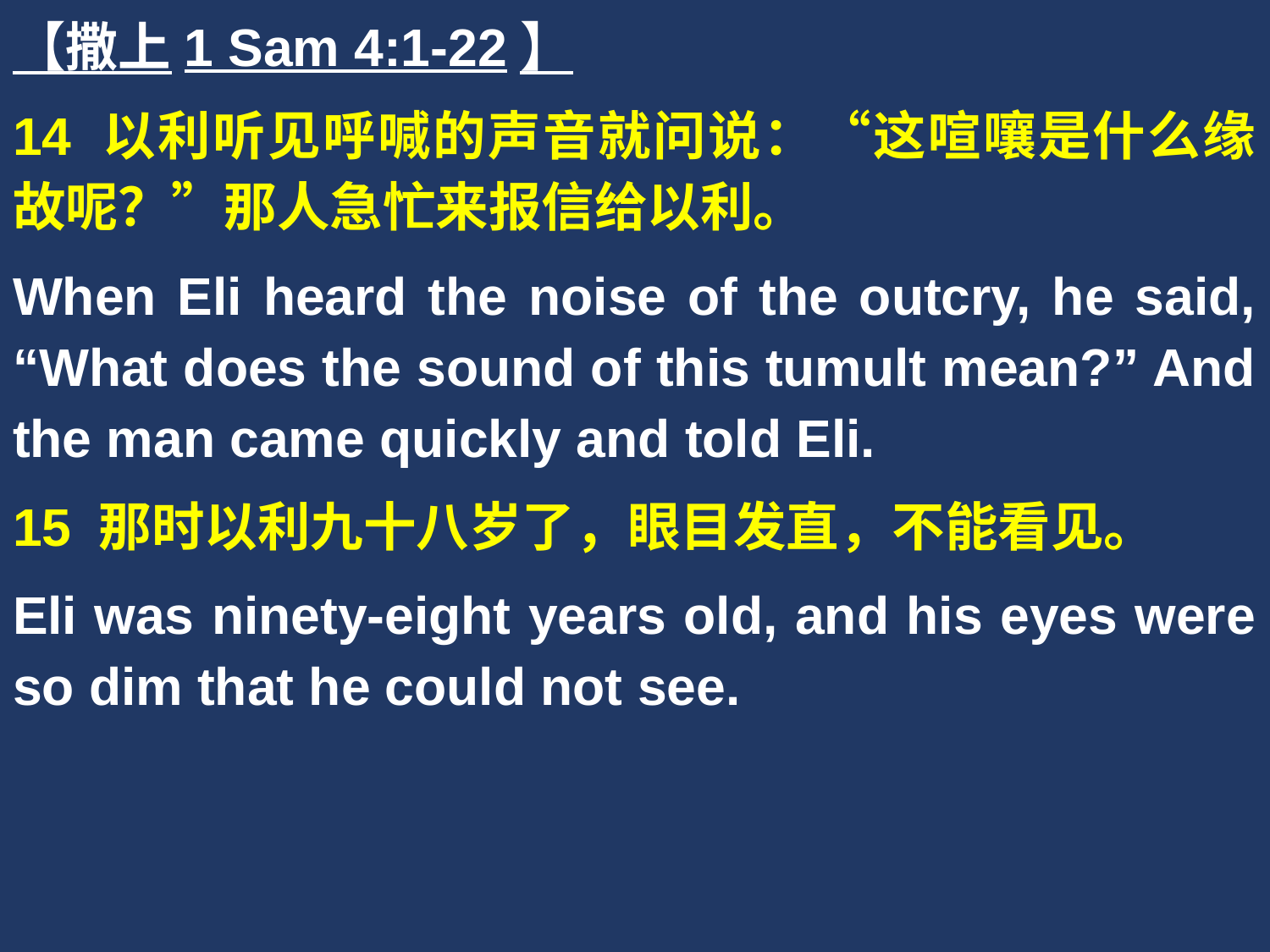

【撒上1 Sam 4:1-22】
14 以利听见呼喊的声音就问说：“这喧嚷是什么缘故呢？”那人急忙来报信给以利。
When Eli heard the noise of the outcry, he said, “What does the sound of this tumult mean?” And the man came quickly and told Eli.
15 那时以利九十八岁了，眼目发直，不能看见。
Eli was ninety-eight years old, and his eyes were so dim that he could not see.